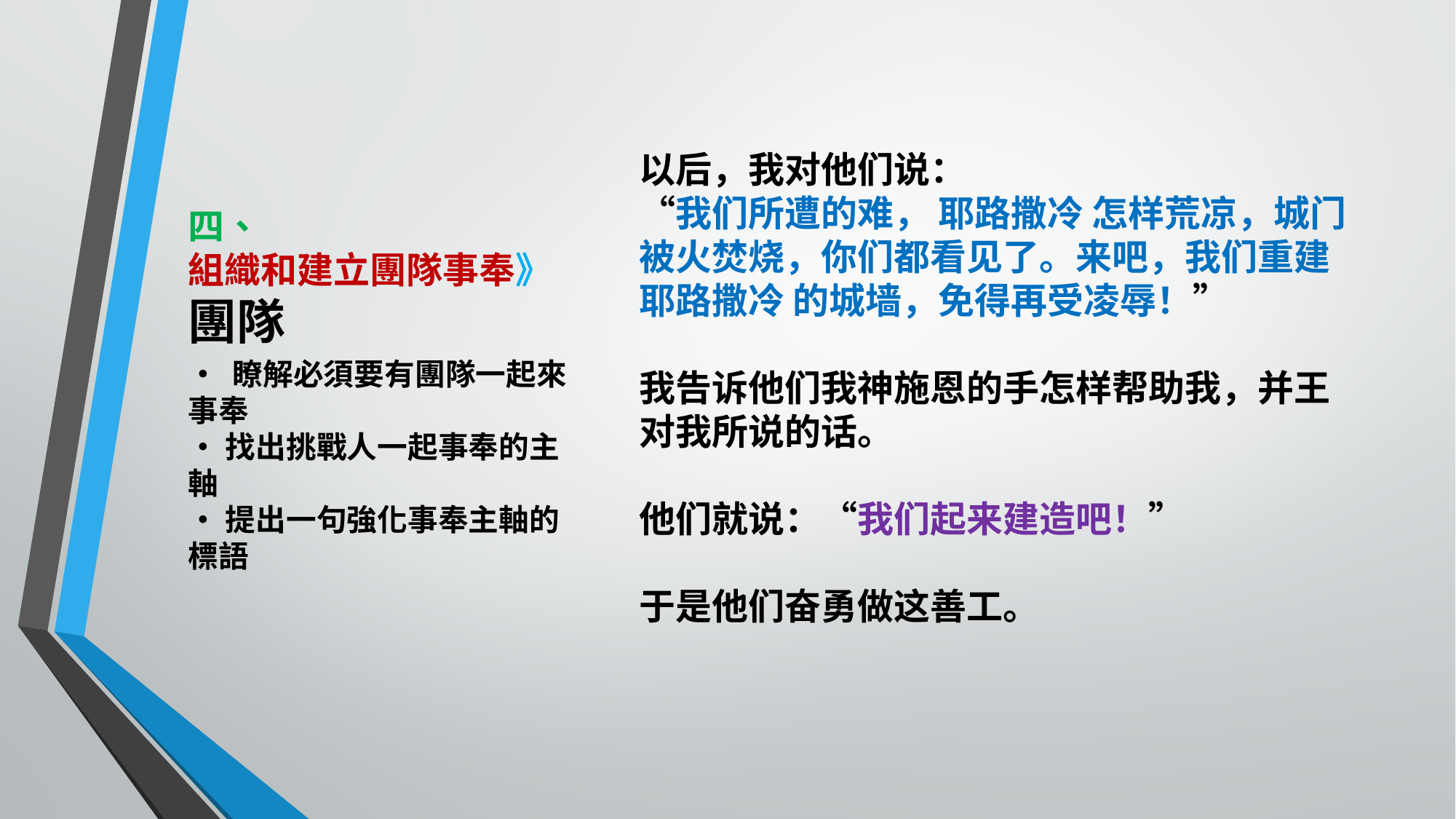

以后，我对他们说：
“我们所遭的难， 耶路撒冷 怎样荒凉，城门被火焚烧，你们都看见了。来吧，我们重建 耶路撒冷 的城墙，免得再受凌辱！”
我告诉他们我神施恩的手怎样帮助我，并王对我所说的话。
他们就说：“我们起来建造吧！”
于是他们奋勇做这善工。
# 四、 組織和建立團隊事奉》 團隊
• 瞭解必須要有團隊一起來事奉
• 找出挑戰人一起事奉的主軸
• 提出一句強化事奉主軸的標語